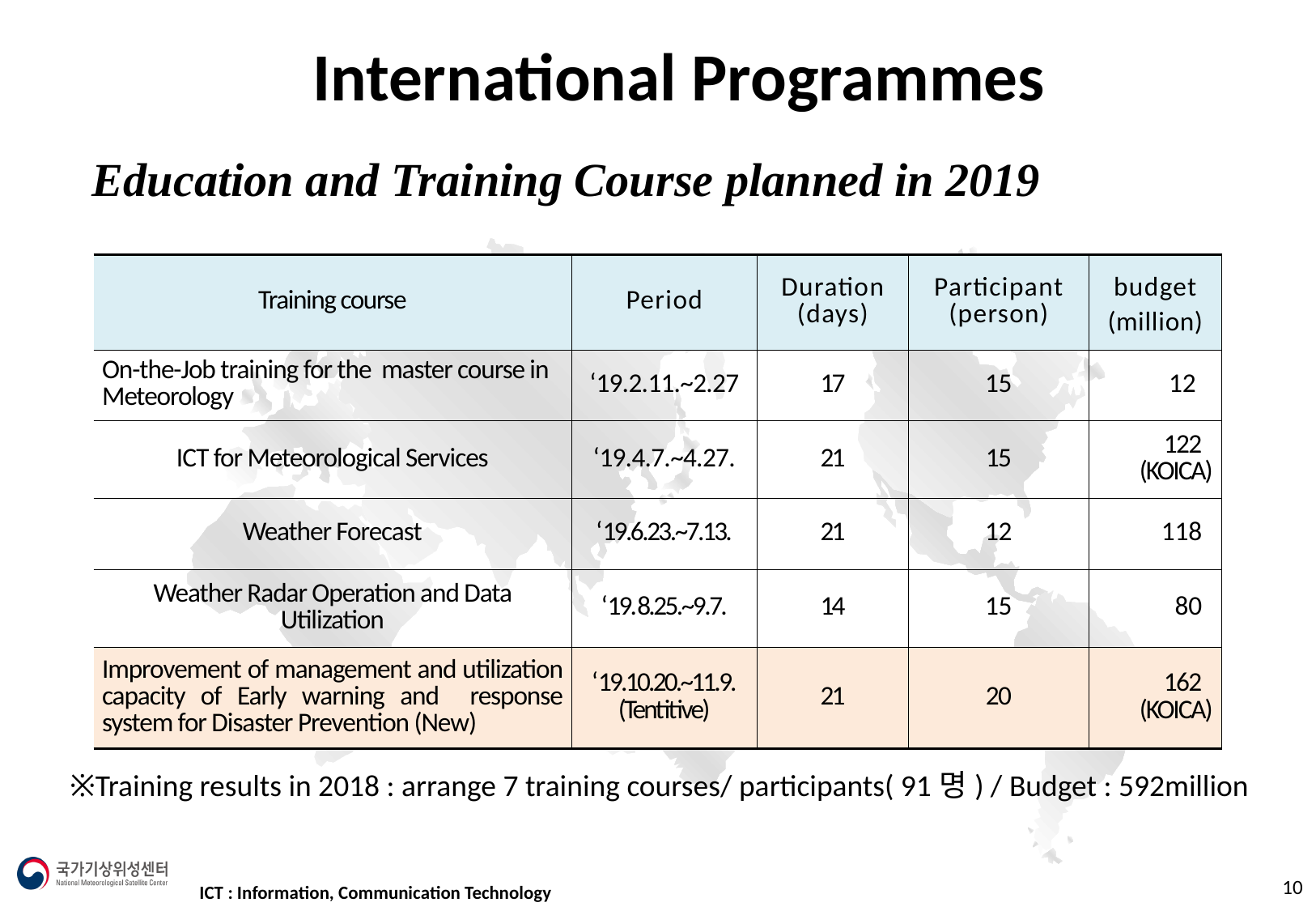

International Programmes
Education and Training Course planned in 2019
| Training course | Period | Duration (days) | Participant (person) | budget (million) |
| --- | --- | --- | --- | --- |
| On-the-Job training for the master course in Meteorology | ‘19.2.11.~2.27 | 17 | 15 | 12 |
| ICT for Meteorological Services | ‘19.4.7.~4.27. | 21 | 15 | 122 (KOICA) |
| Weather Forecast | ‘19.6.23.~7.13. | 21 | 12 | 118 |
| Weather Radar Operation and Data Utilization | ‘19.8.25.~9.7. | 14 | 15 | 80 |
| Improvement of management and utilization capacity of Early warning and response system for Disaster Prevention (New) | ‘19.10.20.~11.9. (Tentitive) | 21 | 20 | 162 (KOICA) |
※Training results in 2018 : arrange 7 training courses/ participants( 91명) / Budget : 592million
10
ICT : Information, Communication Technology